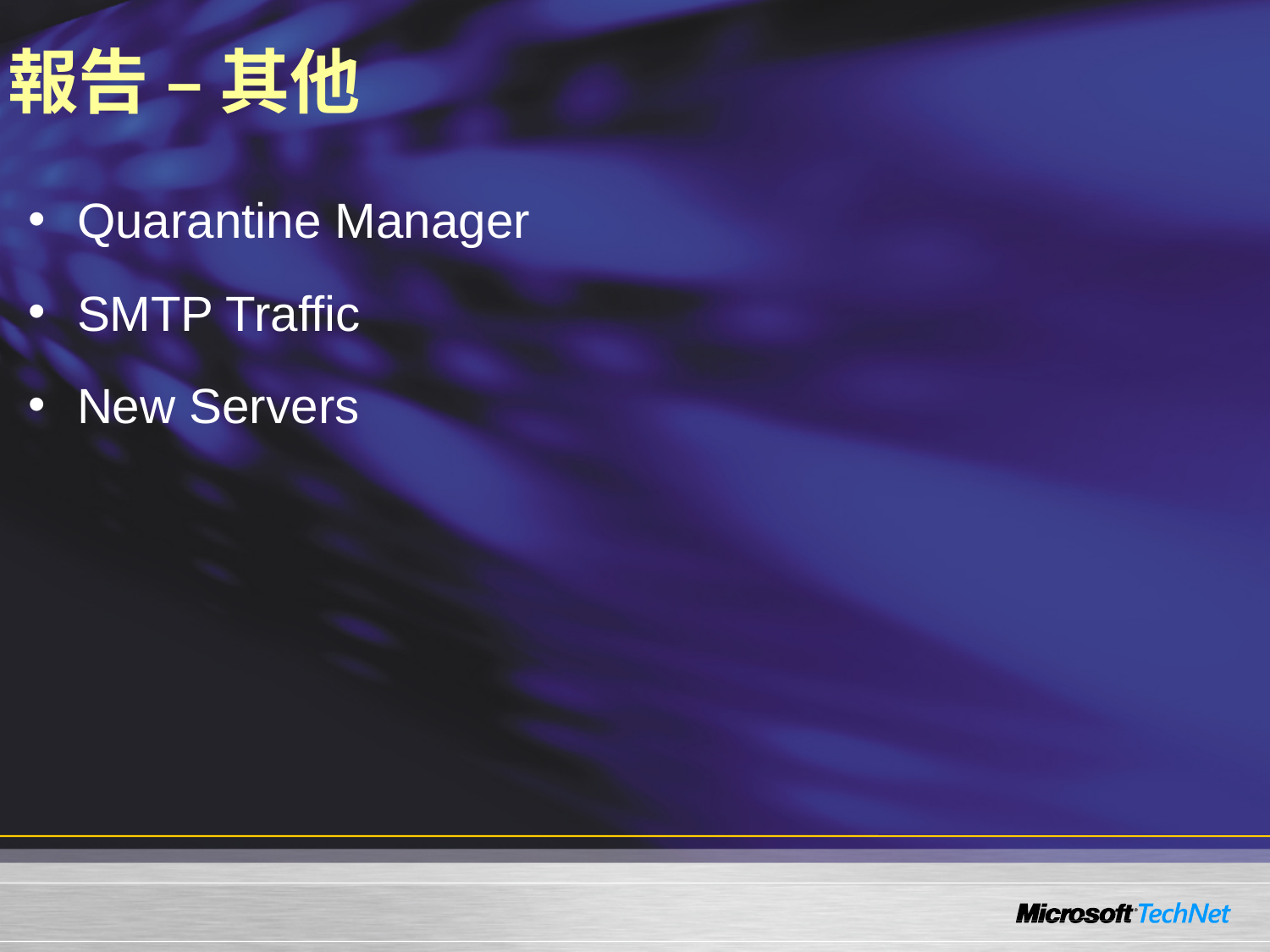

# 報告 – 其他
Quarantine Manager
SMTP Traffic
New Servers